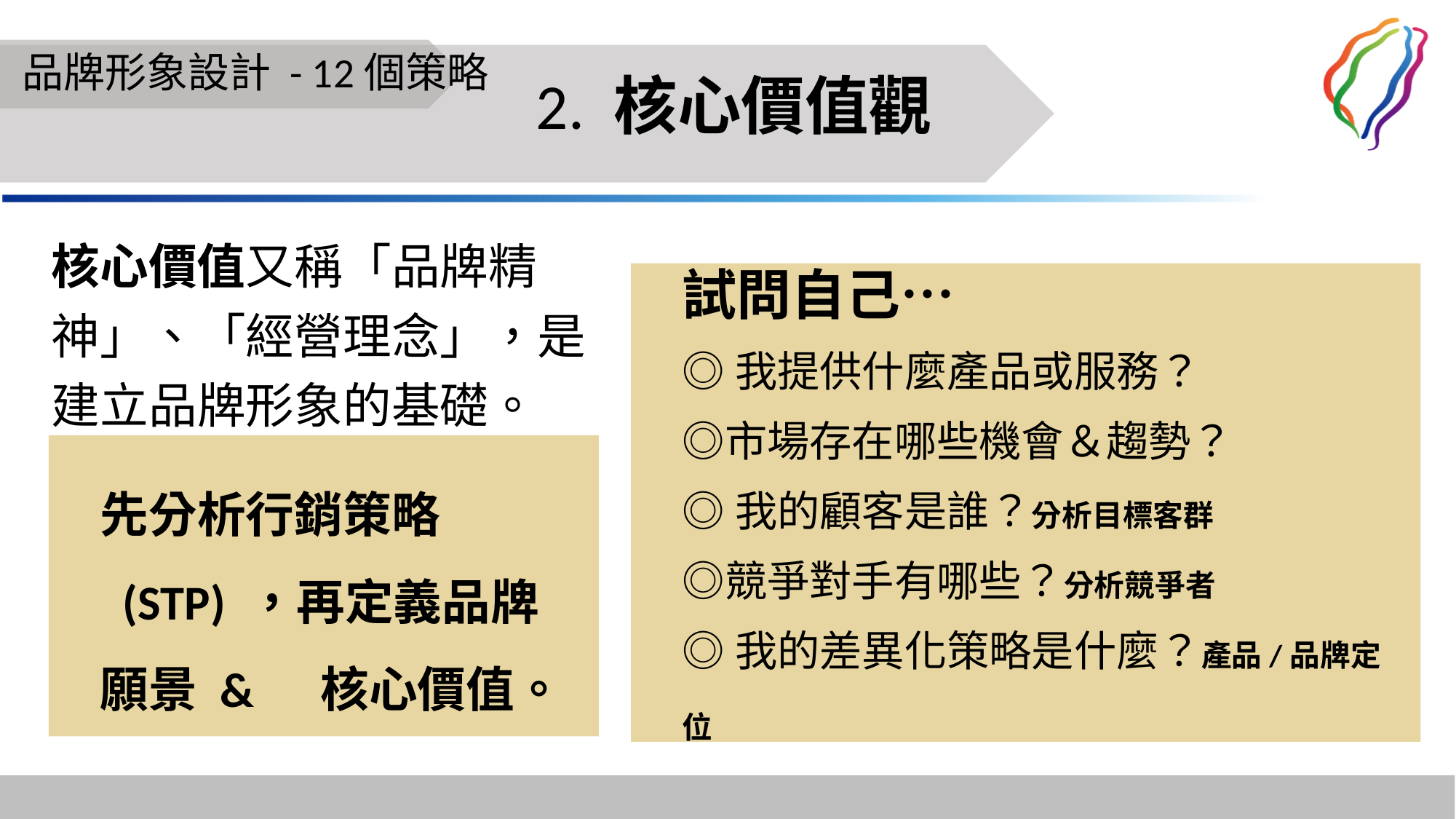

# 品牌形象設計 - 12個策略
2. 核心價值觀
核心價值又稱「品牌精神」、「經營理念」，是建立品牌形象的基礎。
試問自己…
◎我提供什麼產品或服務？                     ◎市場存在哪些機會＆趨勢？
◎我的顧客是誰？分析目標客群                            ◎競爭對手有哪些？分析競爭者
◎我的差異化策略是什麼？產品/品牌定位
先分析行銷策略  (STP) ，再定義品牌願景 &     核心價值。